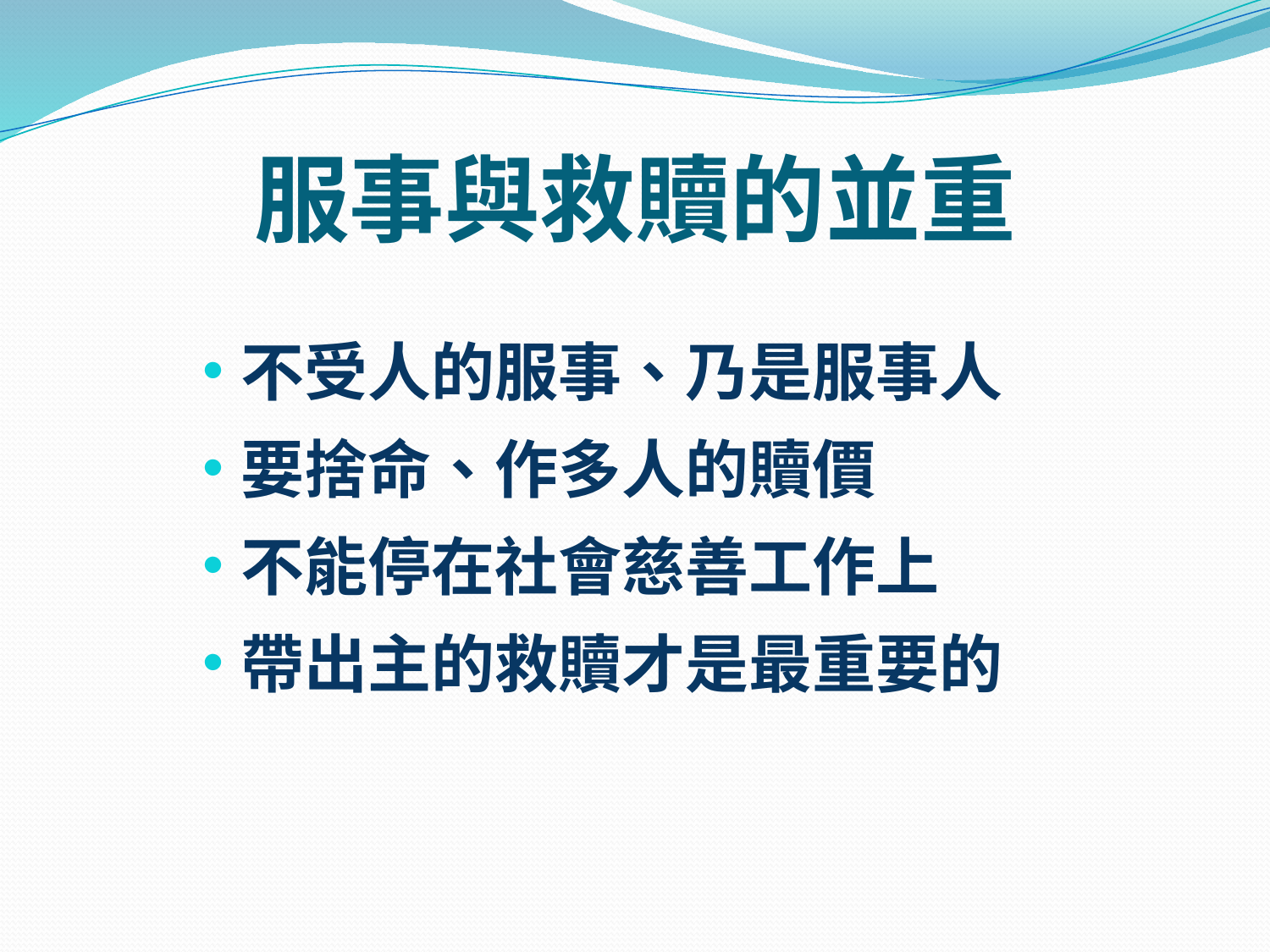

# 服事與救贖的並重
不受人的服事、乃是服事人
要捨命、作多人的贖價
不能停在社會慈善工作上
帶出主的救贖才是最重要的